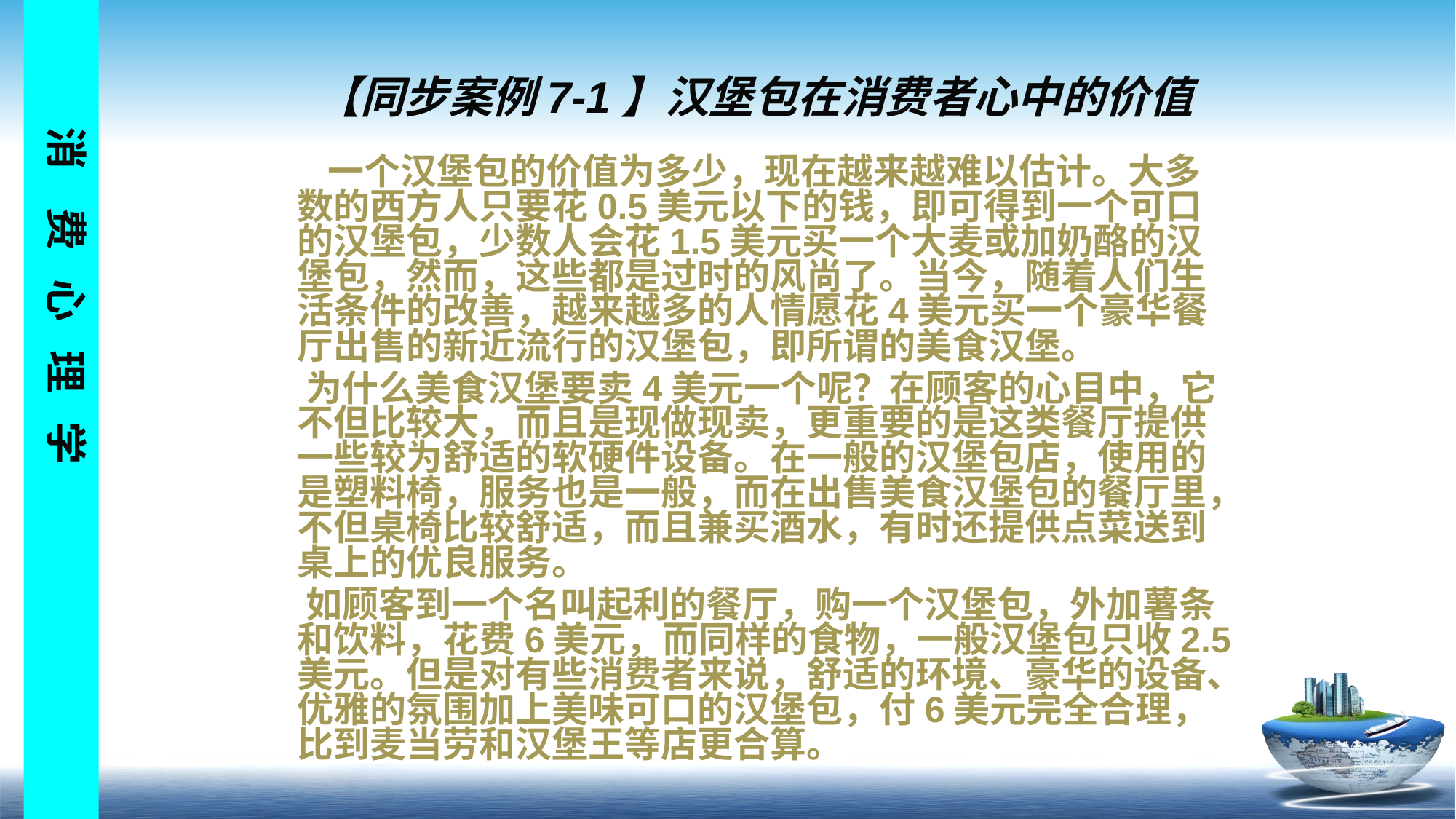

# 【同步案例7-1】汉堡包在消费者心中的价值

              一个汉堡包的价值为多少，现在越来越难以估计。大多数的西方人只要花0.5美元以下的钱，即可得到一个可口的汉堡包，少数人会花1.5美元买一个大麦或加奶酪的汉堡包，然而，这些都是过时的风尚了。当今，随着人们生活条件的改善，越来越多的人情愿花4美元买一个豪华餐厅出售的新近流行的汉堡包，即所谓的美食汉堡。
     为什么美食汉堡要卖4美元一个呢？在顾客的心目中，它不但比较大，而且是现做现卖，更重要的是这类餐厅提供一些较为舒适的软硬件设备。在一般的汉堡包店，使用的是塑料椅，服务也是一般，而在出售美食汉堡包的餐厅里，不但桌椅比较舒适，而且兼买酒水，有时还提供点菜送到桌上的优良服务。
     如顾客到一个名叫起利的餐厅，购一个汉堡包，外加薯条和饮料，花费6美元，而同样的食物，一般汉堡包只收2.5美元。但是对有些消费者来说，舒适的环境、豪华的设备、优雅的氛围加上美味可口的汉堡包，付6美元完全合理，比到麦当劳和汉堡王等店更合算。